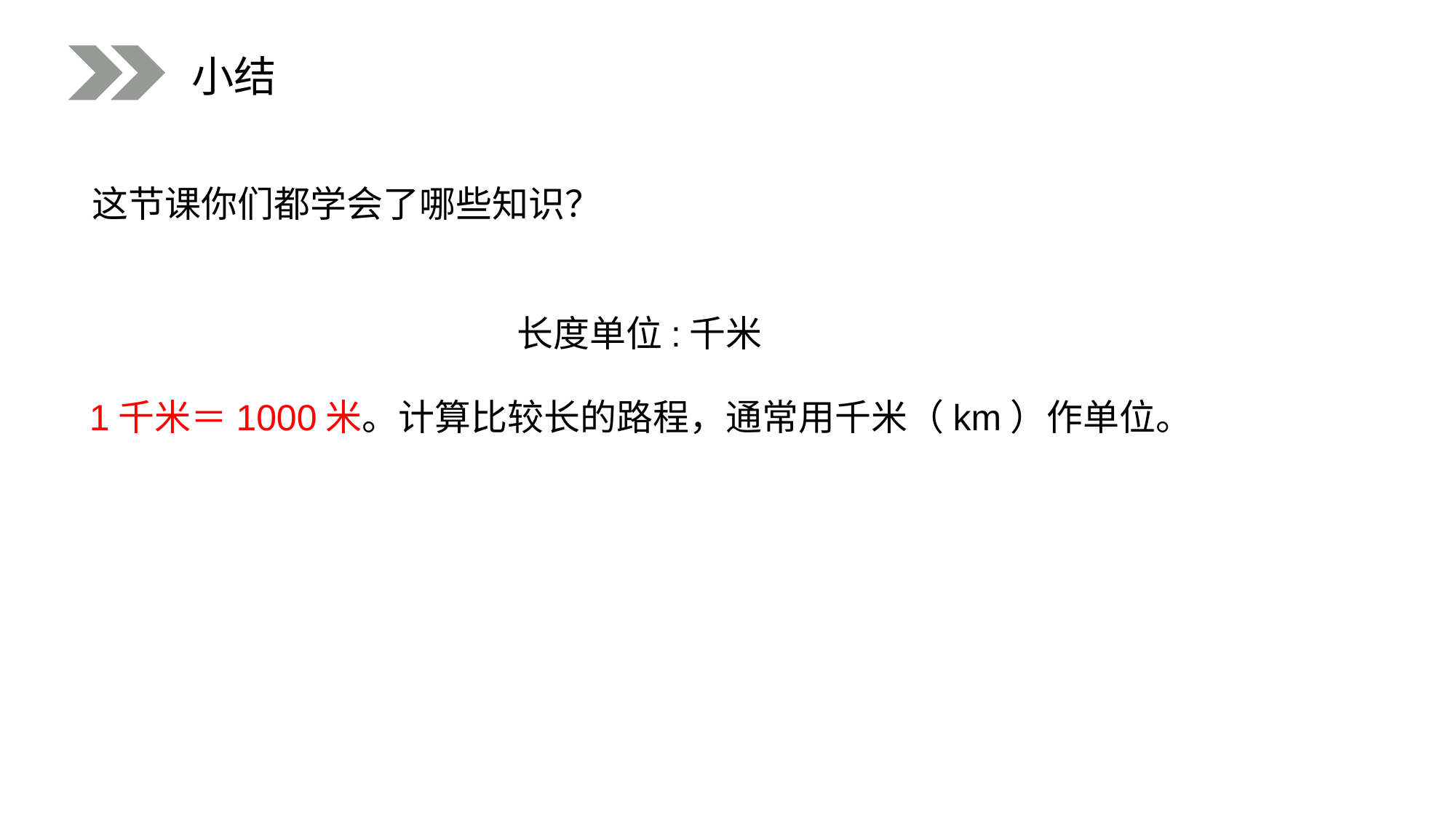

小结
这节课你们都学会了哪些知识？
长度单位:千米
1千米＝1000米。计算比较长的路程，通常用千米（km）作单位。